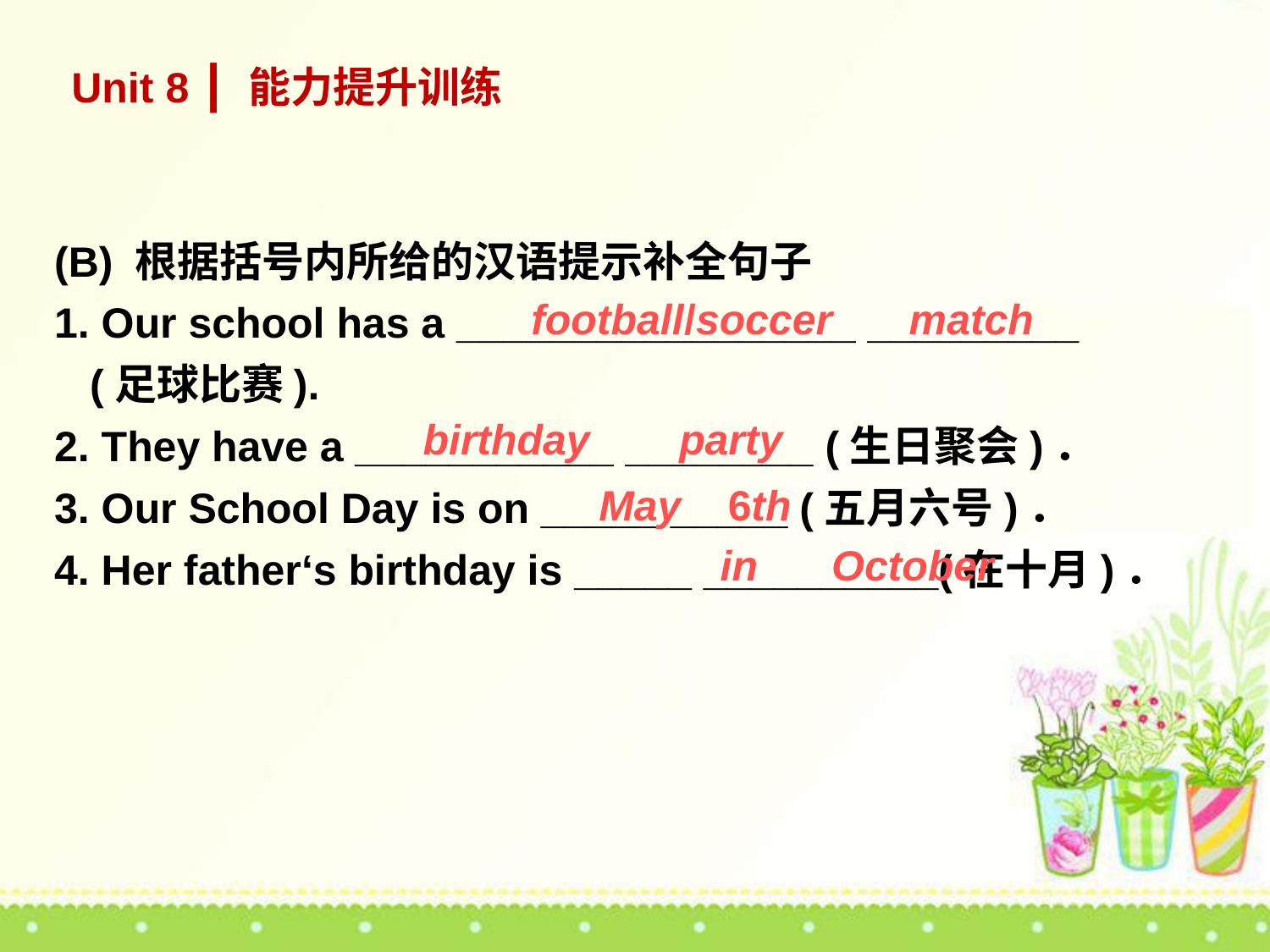

Unit 8 ┃ 能力提升训练
(B) 根据括号内所给的汉语提示补全句子
1. Our school has a _________________ _________
   (足球比赛).
2. They have a ___________ ________ (生日聚会)．
3. Our School Day is on _____ _____ (五月六号)．
4. Her father‘s birthday is _____ __________(在十月)．
football/soccer
match
birthday
party
May
6th
in
October